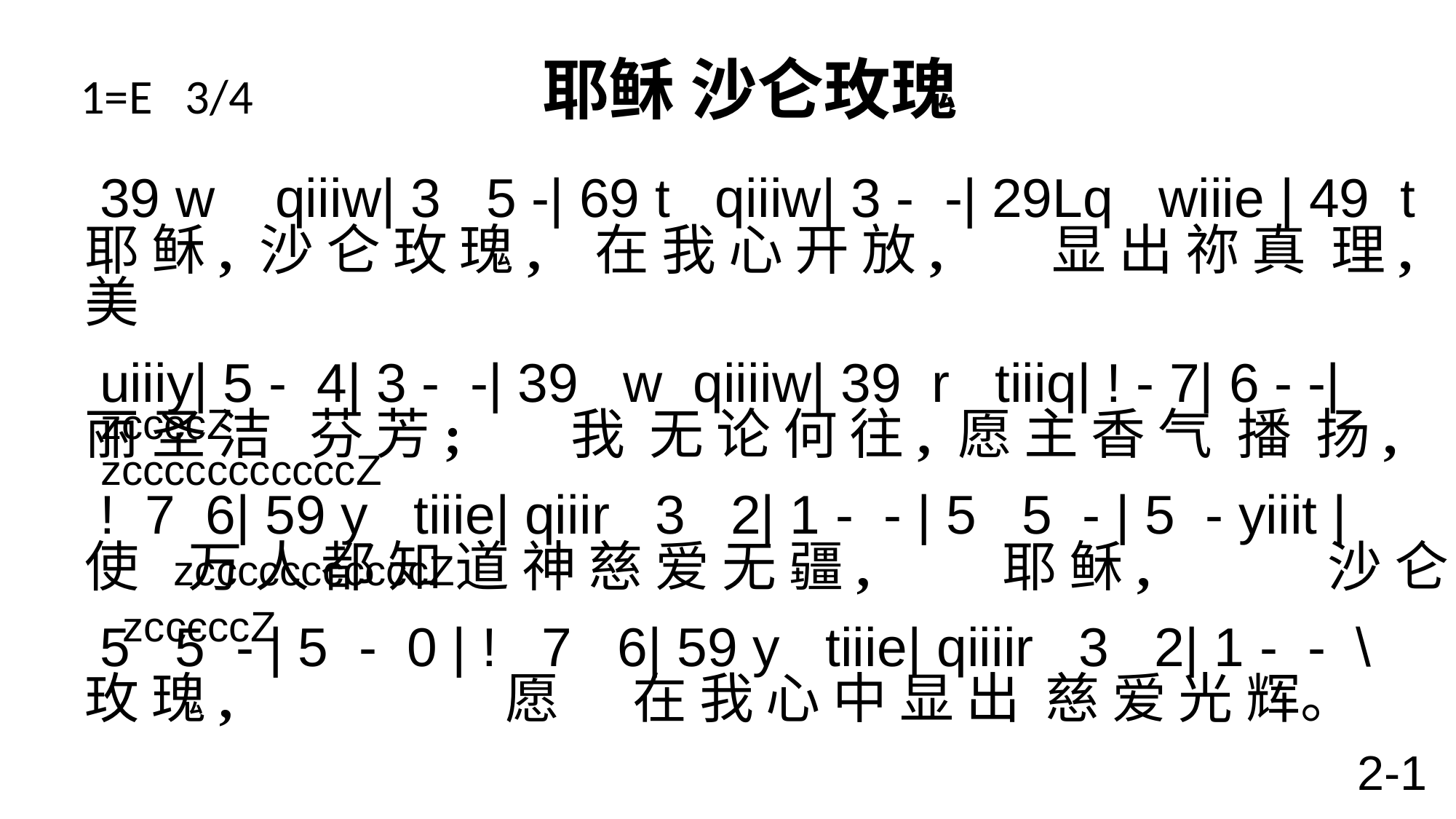

1=E   3/4                            耶稣 沙仑玫瑰
 39 w    qiiiw| 3   5 -| 69 t   qiiiw| 3 -  -| 29Lq   wiiie | 49  t
耶 稣, 沙 仑 玫 瑰,   在 我 心 开 放,       显 出 祢 真  理, 美
uiiiy| 5 -  4| 3 -  -| 39   w  qiiiiw| 39  r   tiiiq| ! - 7| 6 - -|
丽 圣 洁   芬 芳;       我  无 论 何 往, 愿 主 香 气  播  扬,
 !  7  6| 59 y   tiiie| qiiir   3   2| 1 -  - | 5   5  - | 5  - yiiit |
使    万 人 都 知 道 神 慈 爱 无 疆,        耶 稣,            沙 仑
5   5  - | 5  -  0 | !   7   6| 59 y   tiiie| qiiiir   3   2| 1 -  -  \
玫 瑰,                   愿      在 我 心 中 显 出  慈 爱 光 辉。
zccccZ                                                                                   zcccccccccccZ
     zcccccccccccZ                zcccccZ
2-1